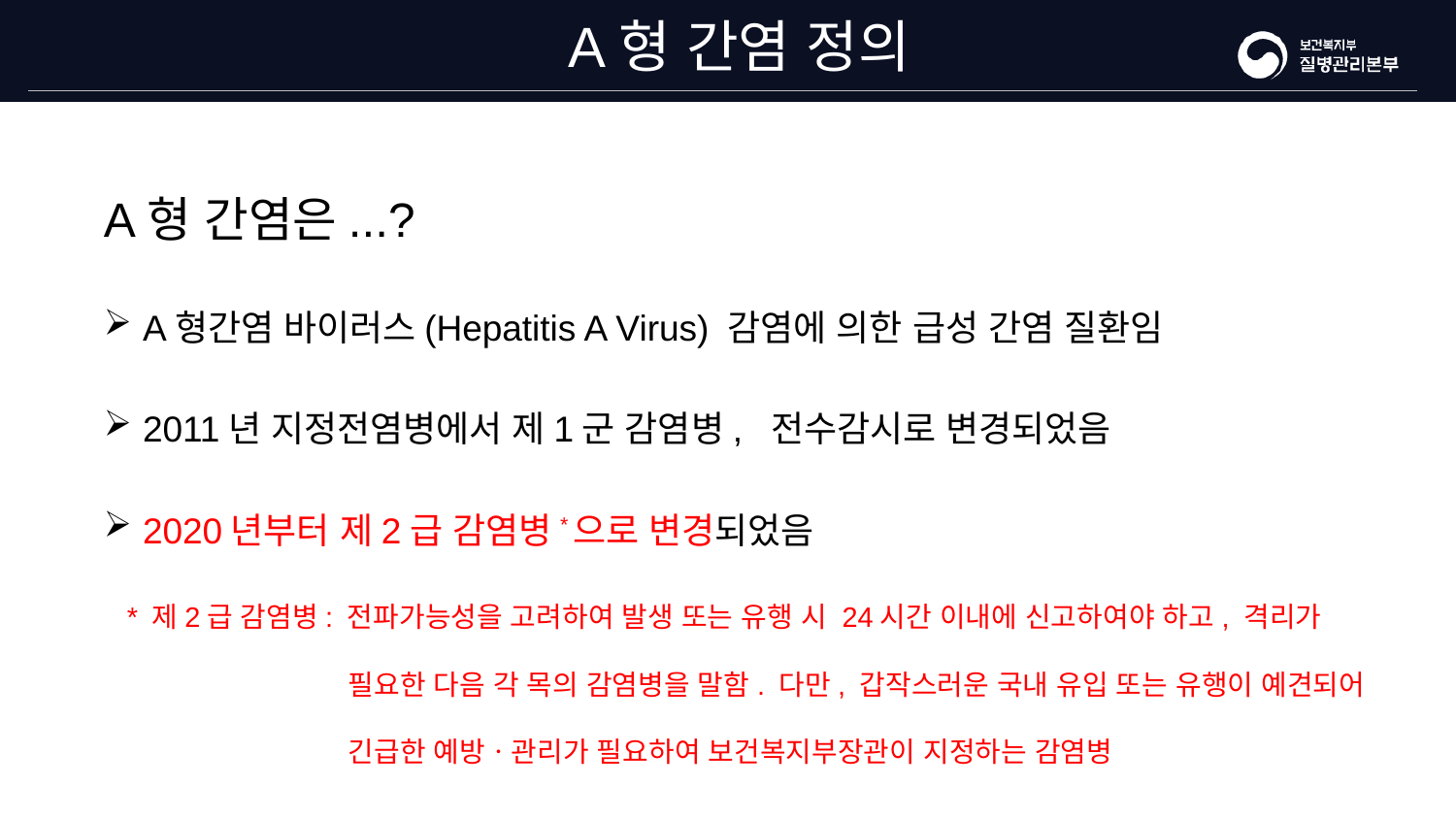

# A형 간염 정의
A형 간염은...?
 A형간염 바이러스(Hepatitis A Virus) 감염에 의한 급성 간염 질환임
 2011년 지정전염병에서 제1군 감염병,  전수감시로 변경되었음
 2020년부터 제2급 감염병*으로 변경되었음
   * 제2급 감염병: 전파가능성을 고려하여 발생 또는 유행 시 24시간 이내에 신고하여야 하고, 격리가 필요한 다음 각 목의 감염병을 말함. 다만, 갑작스러운 국내 유입 또는 유행이 예견되어 긴급한 예방ㆍ관리가 필요하여 보건복지부장관이 지정하는 감염병